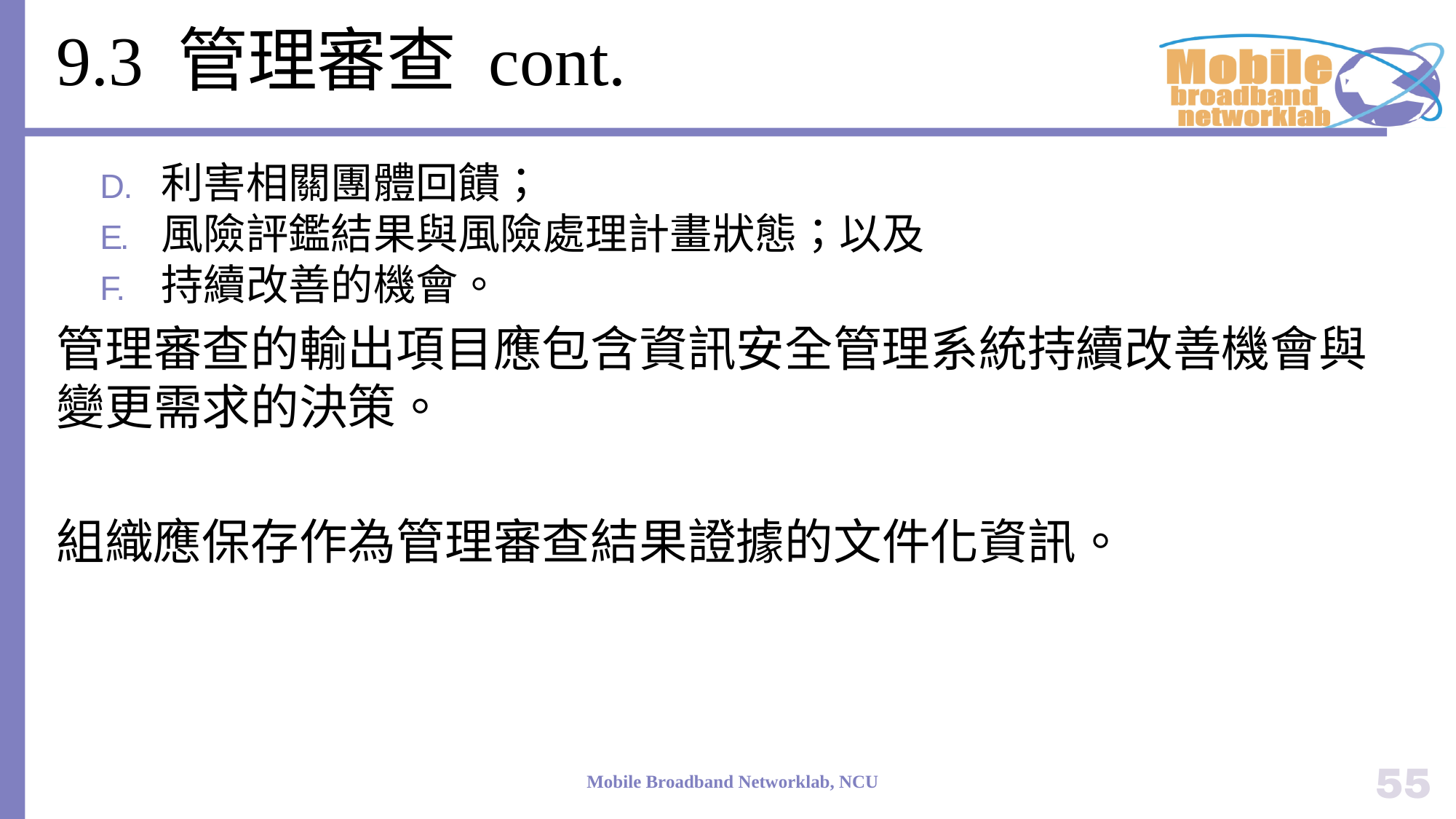

# 9.3 管理審查 cont.
利害相關團體回饋；
風險評鑑結果與風險處理計畫狀態；以及
持續改善的機會。
管理審查的輸出項目應包含資訊安全管理系統持續改善機會與變更需求的決策。

組織應保存作為管理審查結果證據的文件化資訊。
55